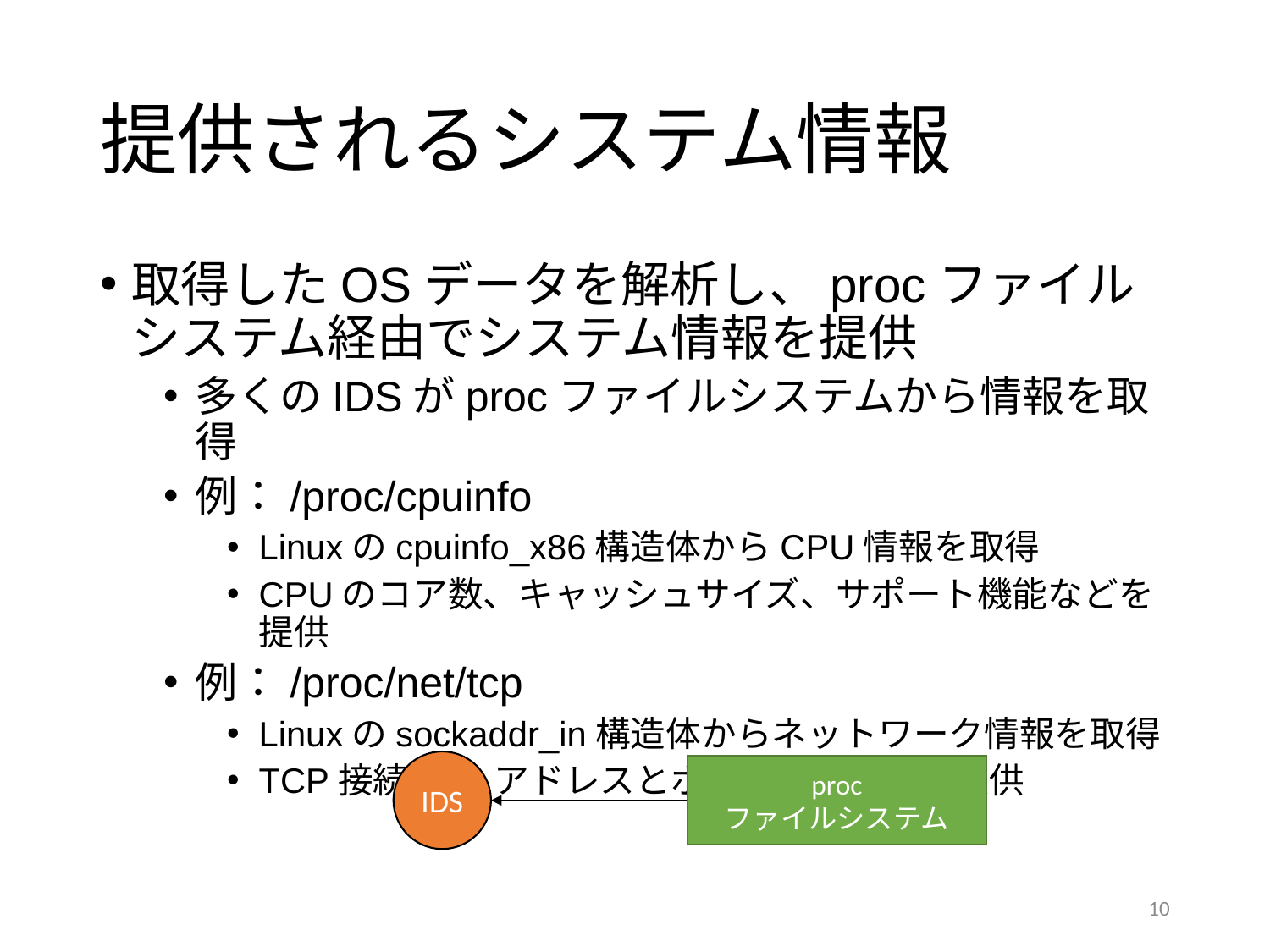

# 提供されるシステム情報
取得したOSデータを解析し、procファイルシステム経由でシステム情報を提供
多くのIDSがprocファイルシステムから情報を取得
例：/proc/cpuinfo
Linuxのcpuinfo_x86構造体からCPU情報を取得
CPUのコア数、キャッシュサイズ、サポート機能などを提供
例：/proc/net/tcp
Linuxのsockaddr_in構造体からネットワーク情報を取得
TCP接続のIPアドレスとポート番号などを提供
IDS
proc
ファイルシステム
10